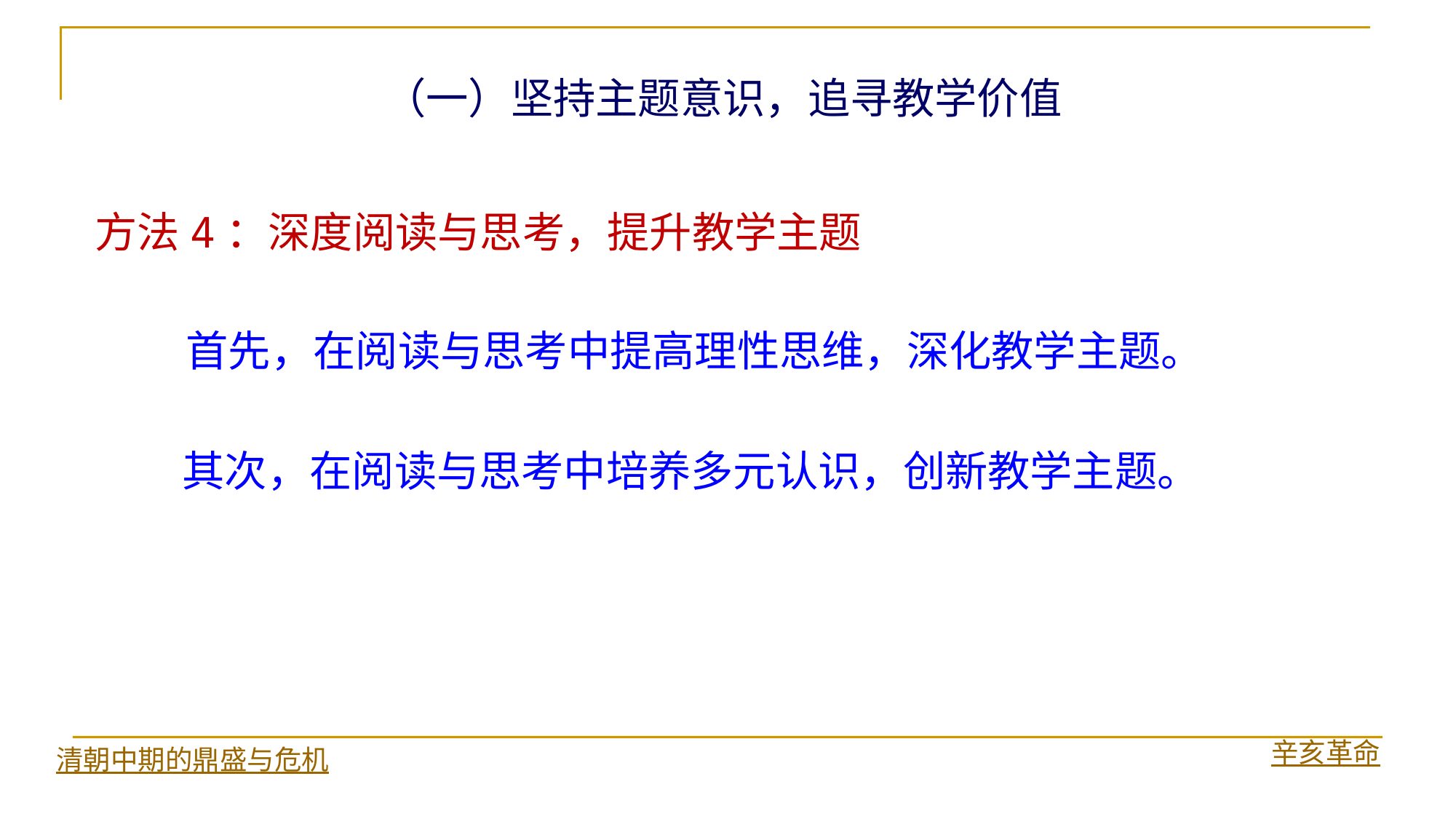

（一）坚持主题意识，追寻教学价值
方法4：深度阅读与思考，提升教学主题
    首先，在阅读与思考中提高理性思维，深化教学主题。
    其次，在阅读与思考中培养多元认识，创新教学主题。
辛亥革命
清朝中期的鼎盛与危机